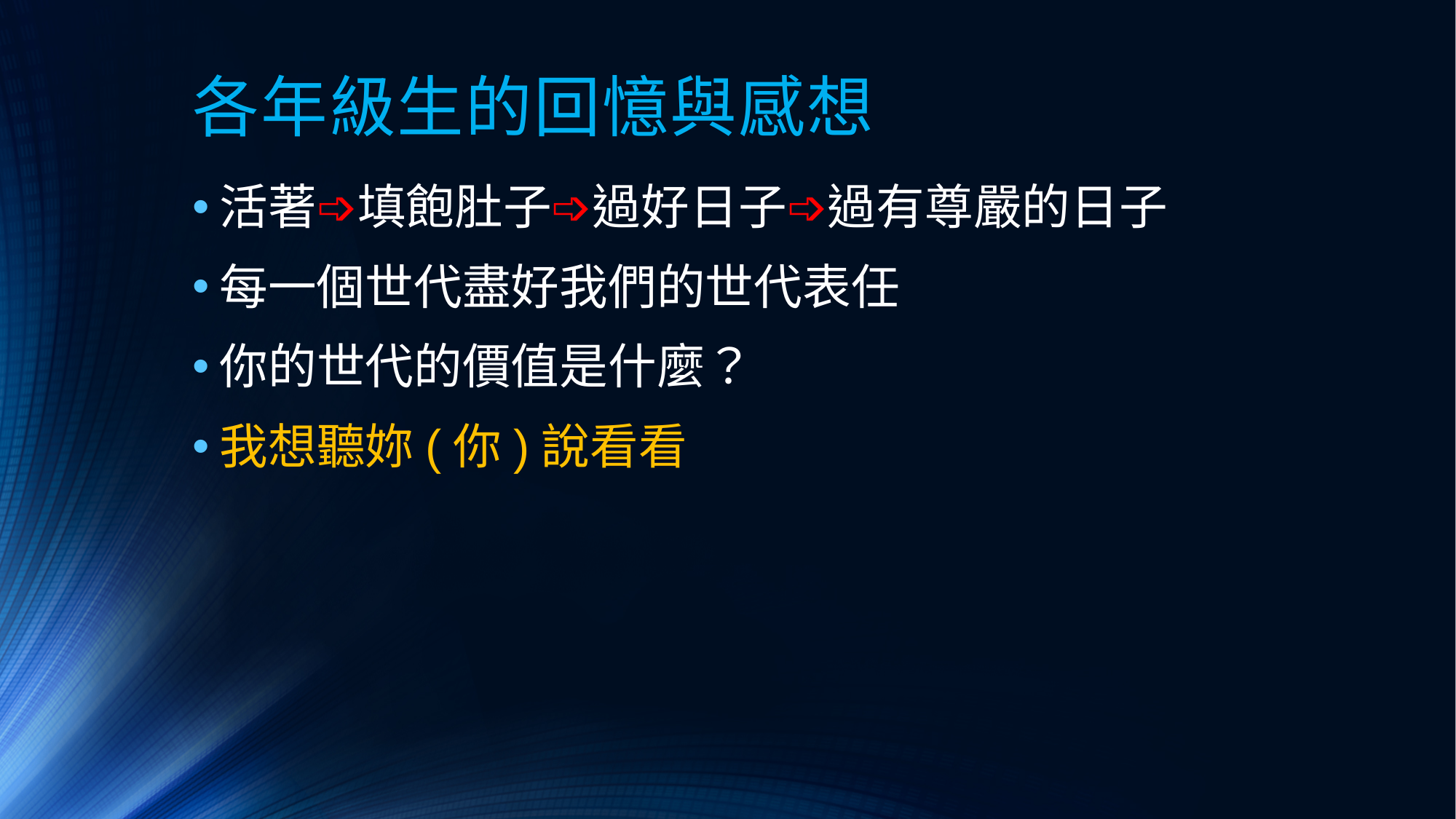

# 各年級生的回憶與感想
活著➩填飽肚子➩過好日子➩過有尊嚴的日子
每一個世代盡好我們的世代表任
你的世代的價值是什麼？
我想聽妳(你)說看看